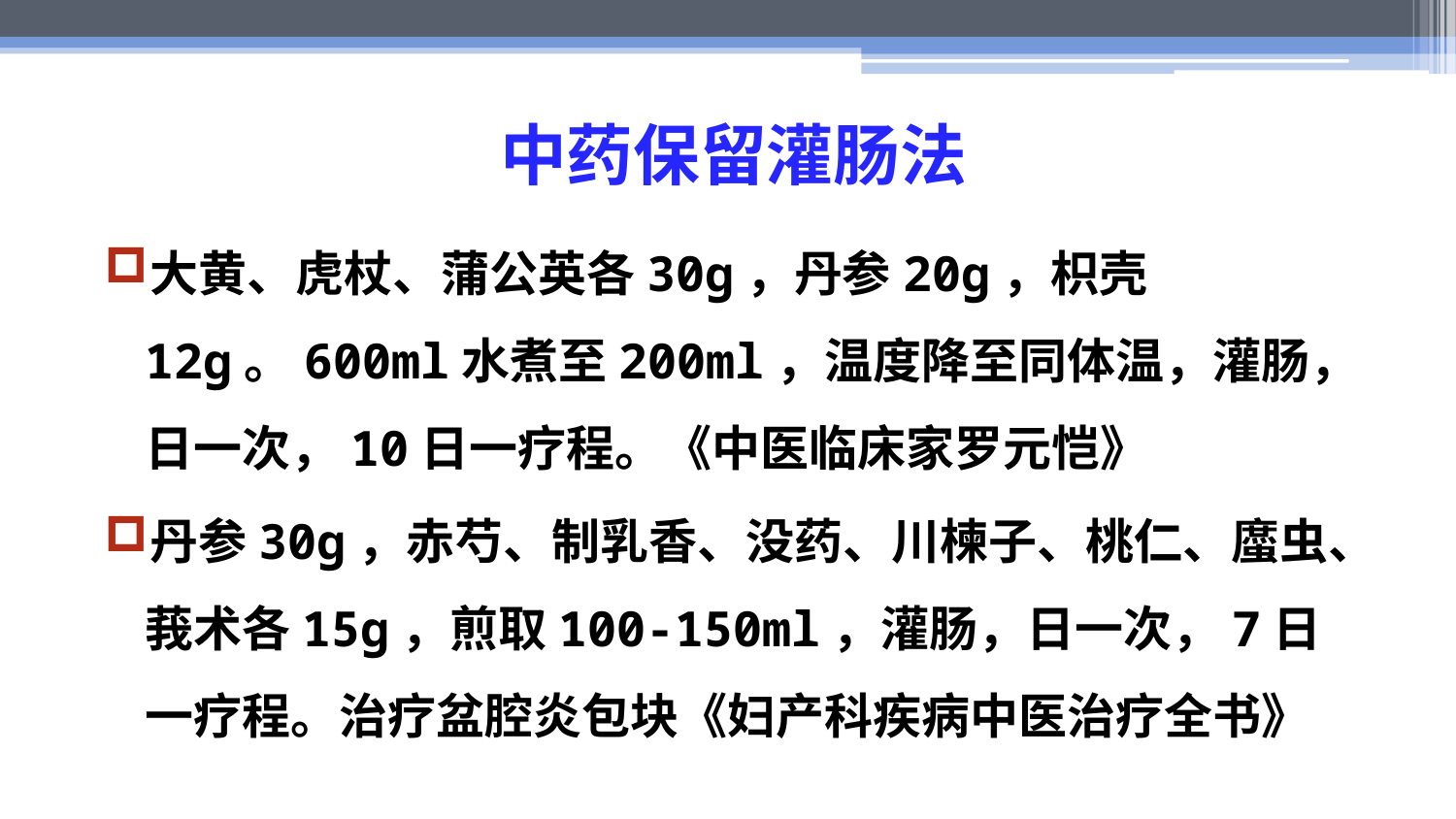

# 中药保留灌肠法
大黄、虎杖、蒲公英各30g，丹参20g，枳壳12g。600ml水煮至200ml，温度降至同体温，灌肠，日一次，10日一疗程。《中医临床家罗元恺》
丹参30g，赤芍、制乳香、没药、川楝子、桃仁、䗪虫、莪术各15g，煎取100-150ml，灌肠，日一次，7日一疗程。治疗盆腔炎包块《妇产科疾病中医治疗全书》